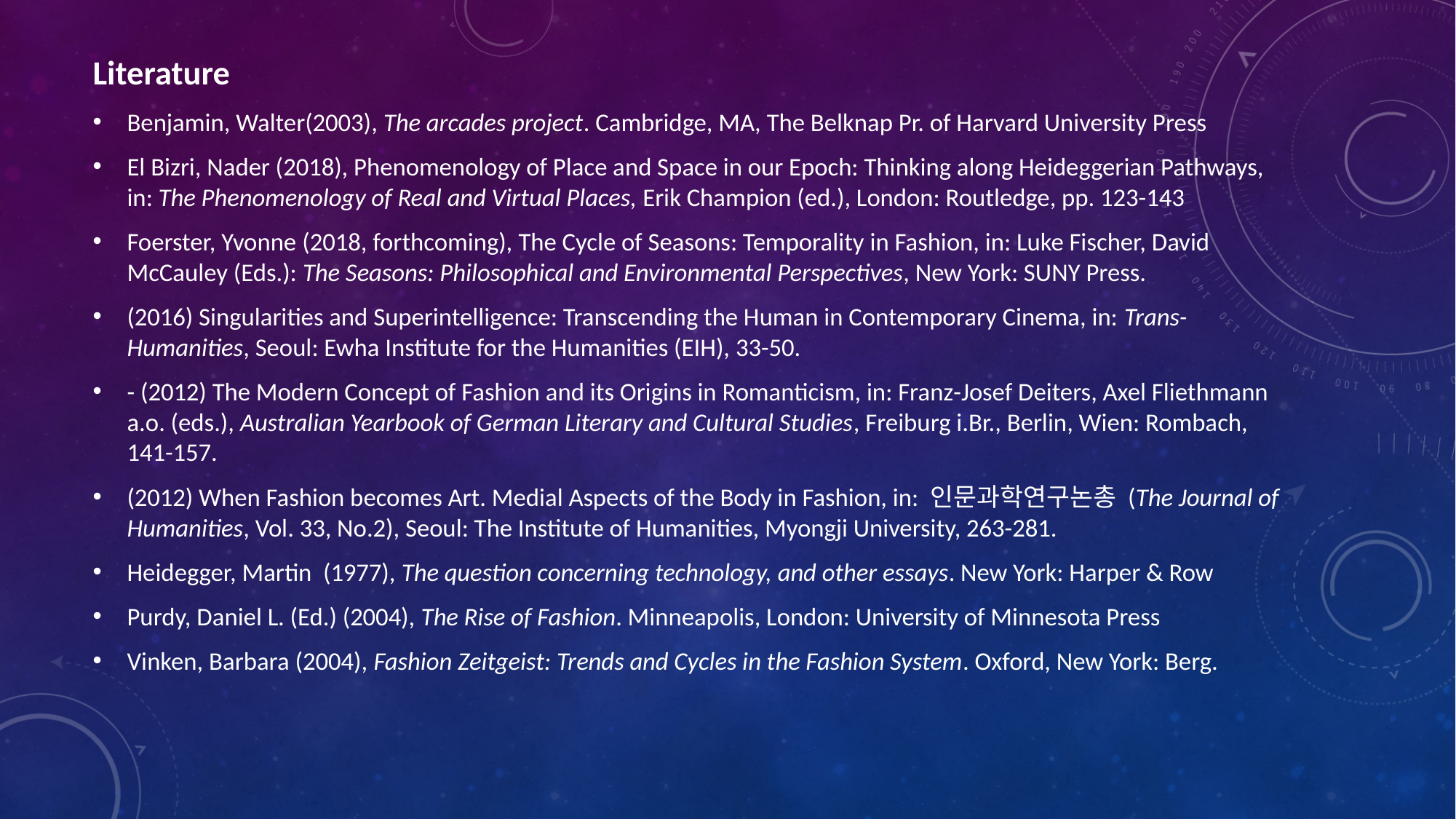

Literature
Benjamin, Walter(2003), The arcades project. Cambridge, MA, The Belknap Pr. of Harvard University Press
El Bizri, Nader (2018), Phenomenology of Place and Space in our Epoch: Thinking along Heideggerian Pathways, in: The Phenomenology of Real and Virtual Places, Erik Champion (ed.), London: Routledge, pp. 123-143
Foerster, Yvonne (2018, forthcoming), The Cycle of Seasons: Temporality in Fashion, in: Luke Fischer, David McCauley (Eds.): The Seasons: Philosophical and Environmental Perspectives, New York: SUNY Press.
(2016) Singularities and Superintelligence: Transcending the Human in Contemporary Cinema, in: Trans-Humanities, Seoul: Ewha Institute for the Humanities (EIH), 33-50.
- (2012) The Modern Concept of Fashion and its Origins in Romanticism, in: Franz-Josef Deiters, Axel Fliethmann a.o. (eds.), Australian Yearbook of German Literary and Cultural Studies, Freiburg i.Br., Berlin, Wien: Rombach, 141-157.
(2012) When Fashion becomes Art. Medial Aspects of the Body in Fashion, in: 인문과학연구논총 (The Journal of Humanities, Vol. 33, No.2), Seoul: The Institute of Humanities, Myongji University, 263-281.
Heidegger, Martin  (1977), The question concerning technology, and other essays. New York: Harper & Row
Purdy, Daniel L. (Ed.) (2004), The Rise of Fashion. Minneapolis, London: University of Minnesota Press
Vinken, Barbara (2004), Fashion Zeitgeist: Trends and Cycles in the Fashion System. Oxford, New York: Berg.